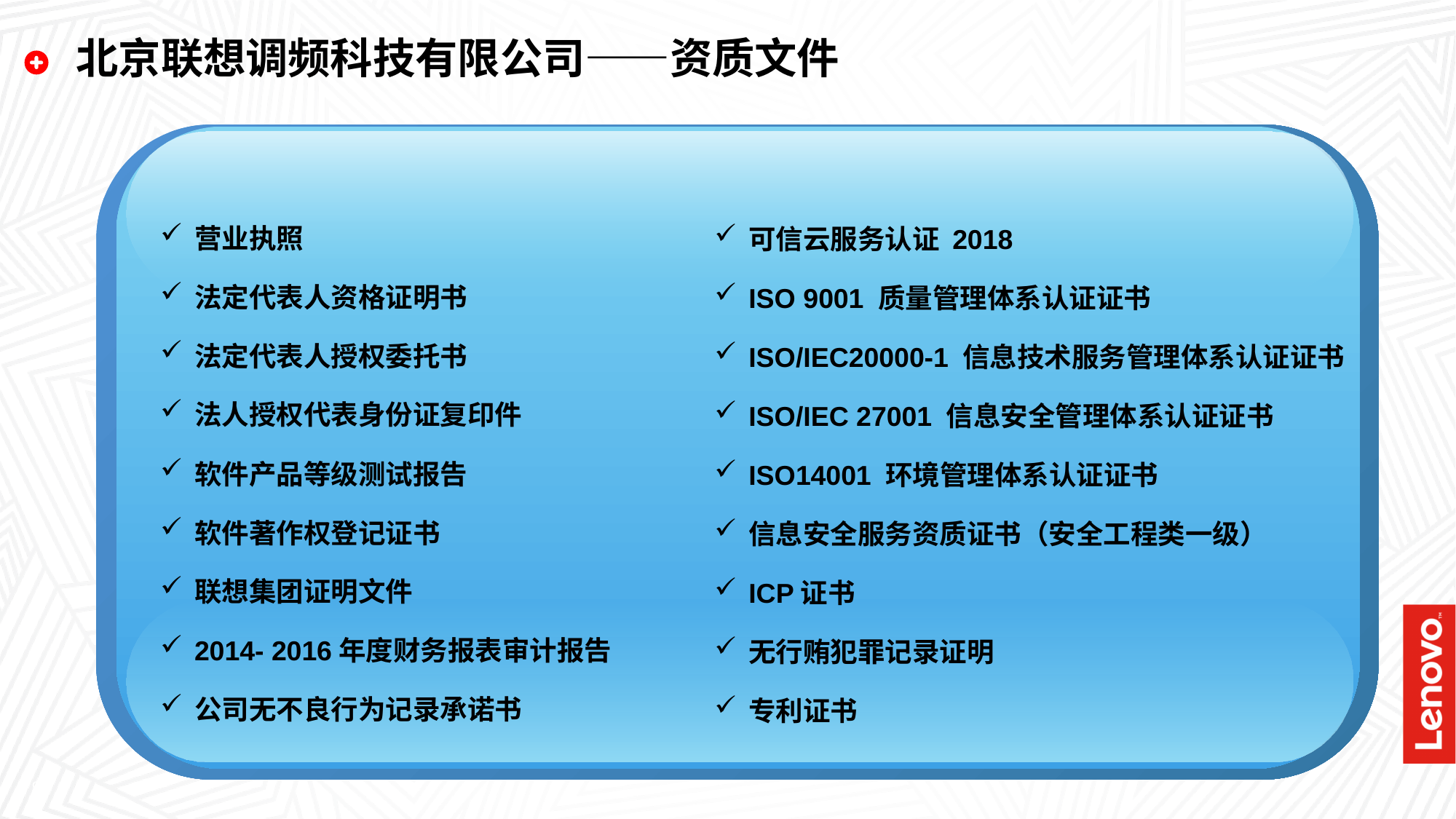

北京联想调频科技有限公司——资质文件

营业执照
法定代表人资格证明书
法定代表人授权委托书
法人授权代表身份证复印件
软件产品等级测试报告
软件著作权登记证书
联想集团证明文件
2014- 2016年度财务报表审计报告
公司无不良行为记录承诺书
可信云服务认证 2018
ISO 9001 质量管理体系认证证书
ISO/IEC20000-1 信息技术服务管理体系认证证书
ISO/IEC 27001 信息安全管理体系认证证书
ISO14001 环境管理体系认证证书
信息安全服务资质证书（安全工程类一级）
ICP证书
无行贿犯罪记录证明
专利证书